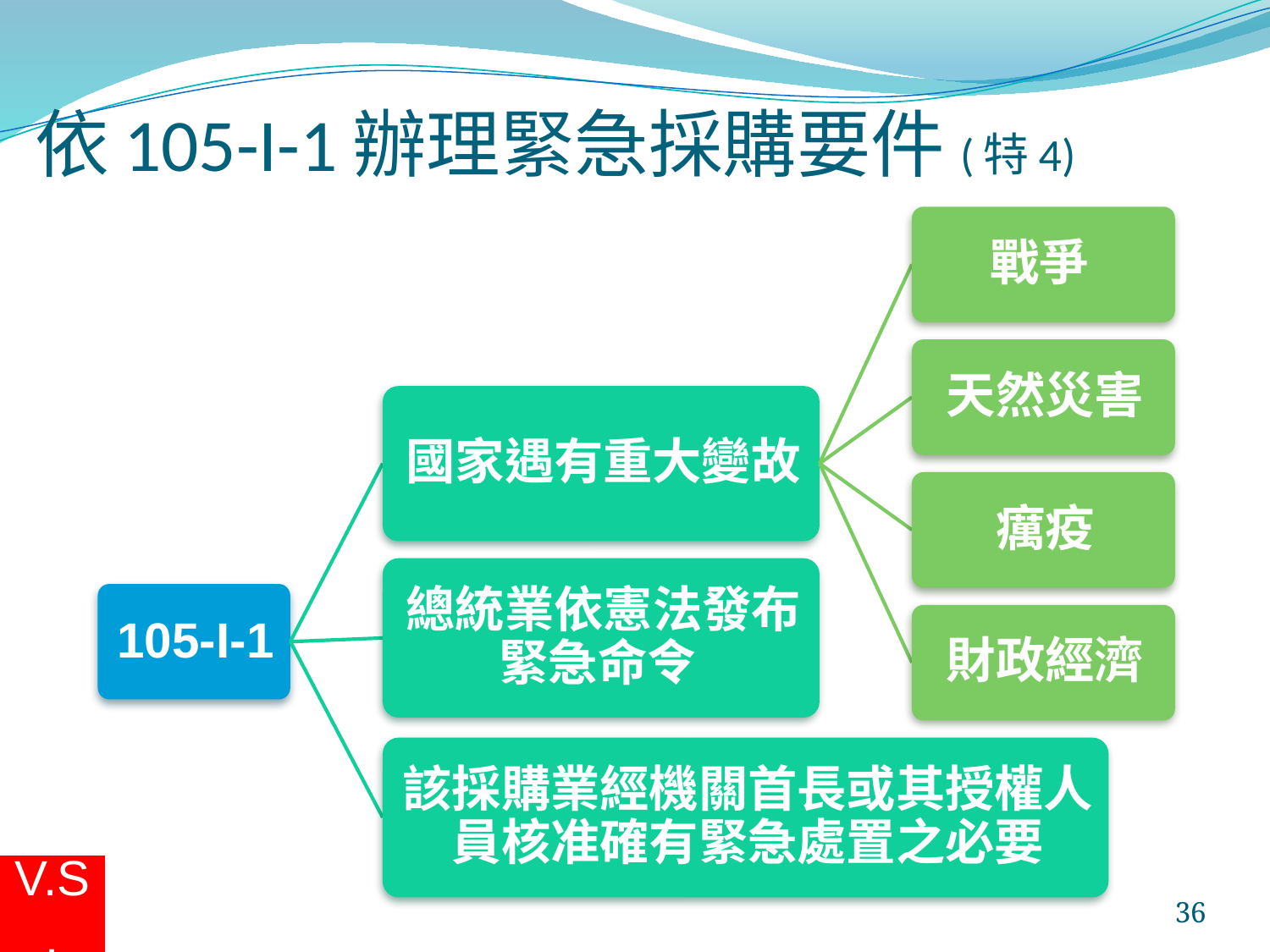

# 依105-I-1辦理緊急採購要件(特4)
105-I-1

國家遇有重大變故

戰爭

天然災害

癘疫

財政經濟

總統業依憲法發布緊急命令

該採購業經機關首長或其授權人員核准確有緊急處置之必要
V.S.
36